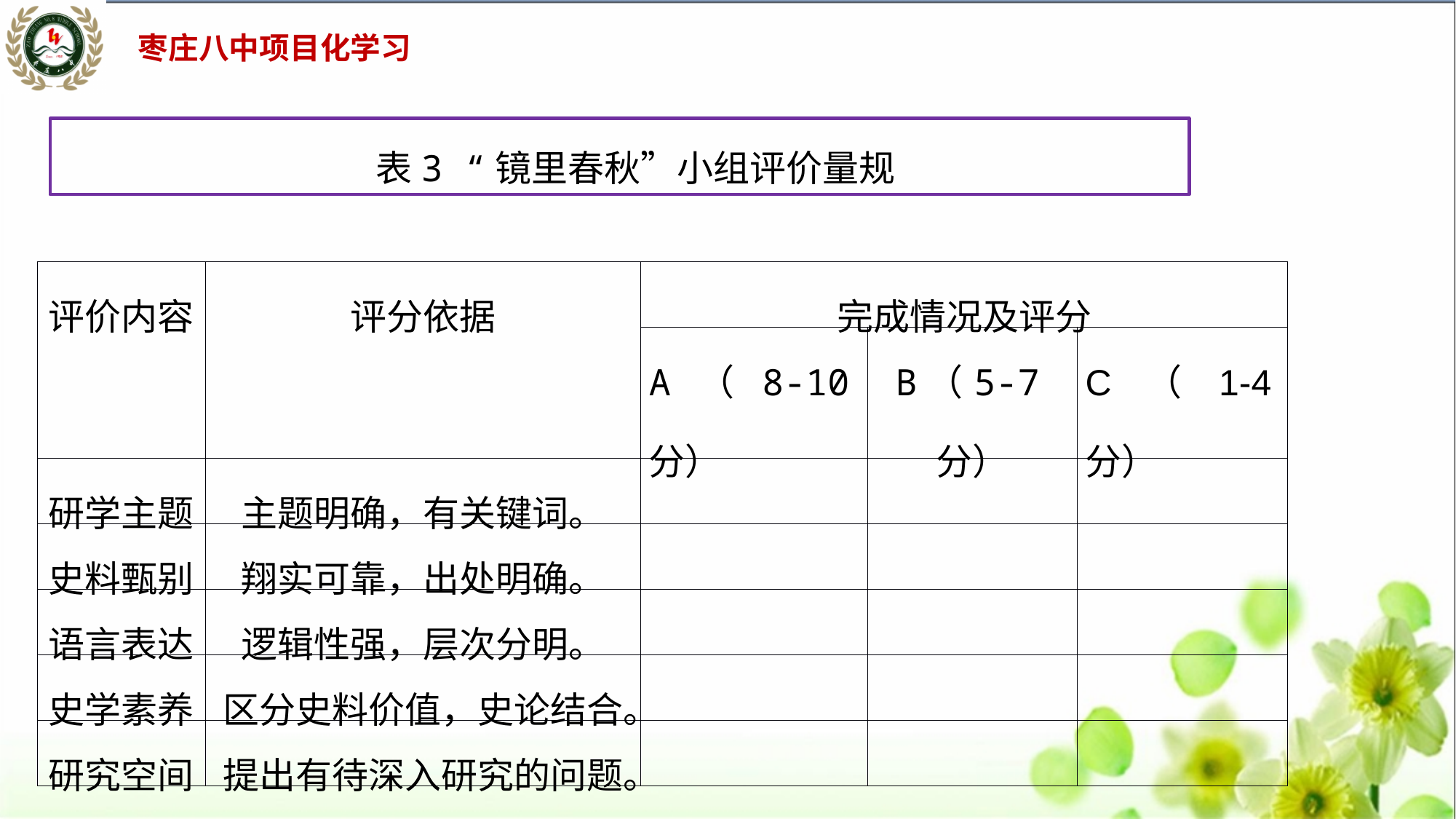

表3 “镜里春秋”小组评价量规
| 评价内容 | 评分依据 | 完成情况及评分 |  |  |
| --- | --- | --- | --- | --- |
|  |  | A（8-10分） | B（5-7分） | C（1-4分） |
| 研学主题 | 主题明确，有关键词。 |  |  |  |
| 史料甄别 | 翔实可靠，出处明确。 |  |  |  |
| 语言表达 | 逻辑性强，层次分明。 |  |  |  |
| 史学素养 | 区分史料价值，史论结合。 |  |  |  |
| 研究空间 | 提出有待深入研究的问题。 |  |  |  |